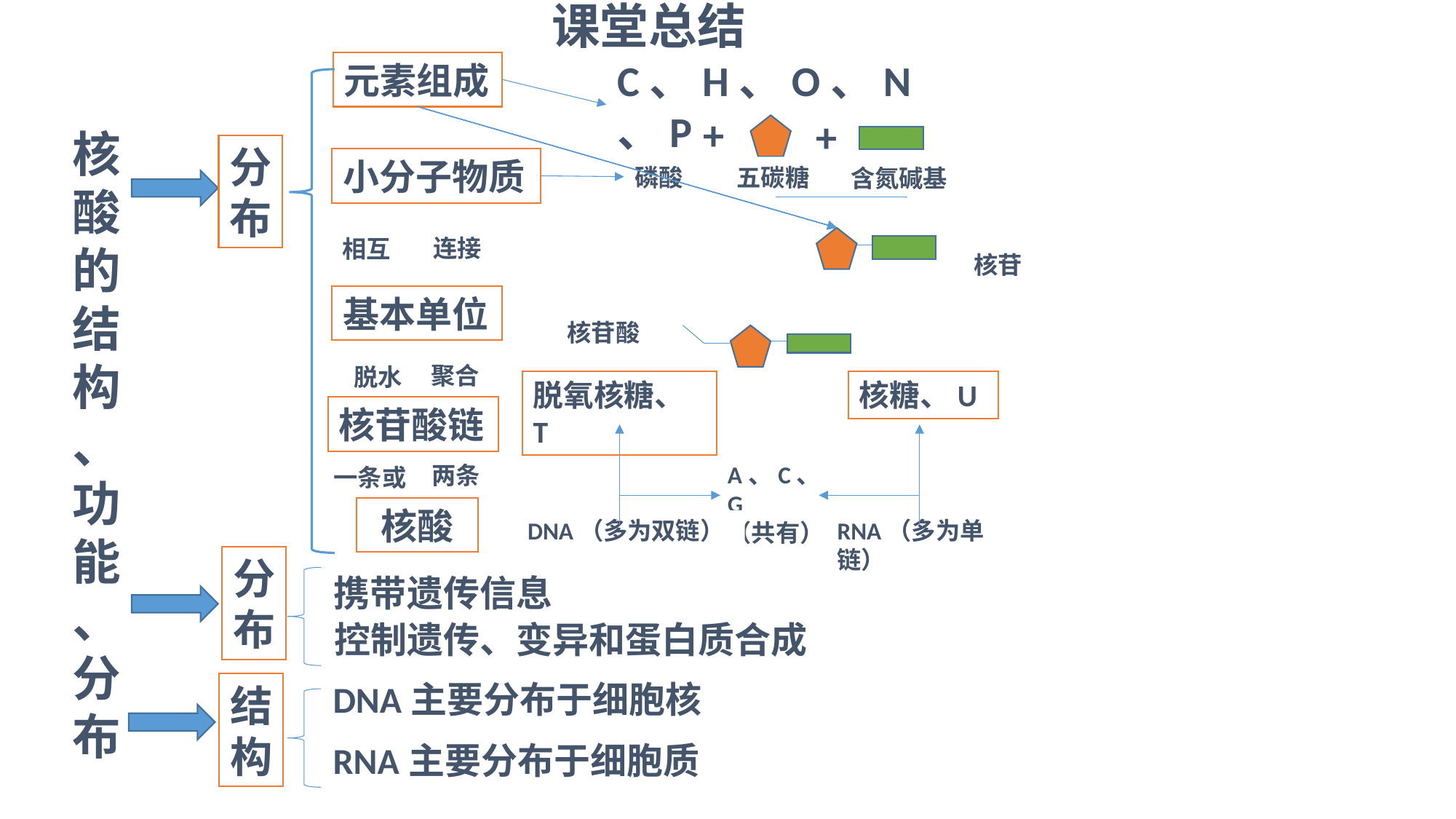

课堂总结
C、H、O、N、P
元素组成

+
+

核酸的结构、功能、分布

分布
小分子物质
磷酸
五碳糖
含氮碱基

连接

相互

核苷
基本单位
核苷酸

聚合
脱水
脱氧核糖、T
DNA（多为双链）
核糖、U
RNA（多为单链）
核苷酸链
A、C、G
（共有）
两条
一条或
核酸
分布
携带遗传信息

控制遗传、变异和蛋白质合成
DNA主要分布于细胞核
结构

RNA主要分布于细胞质